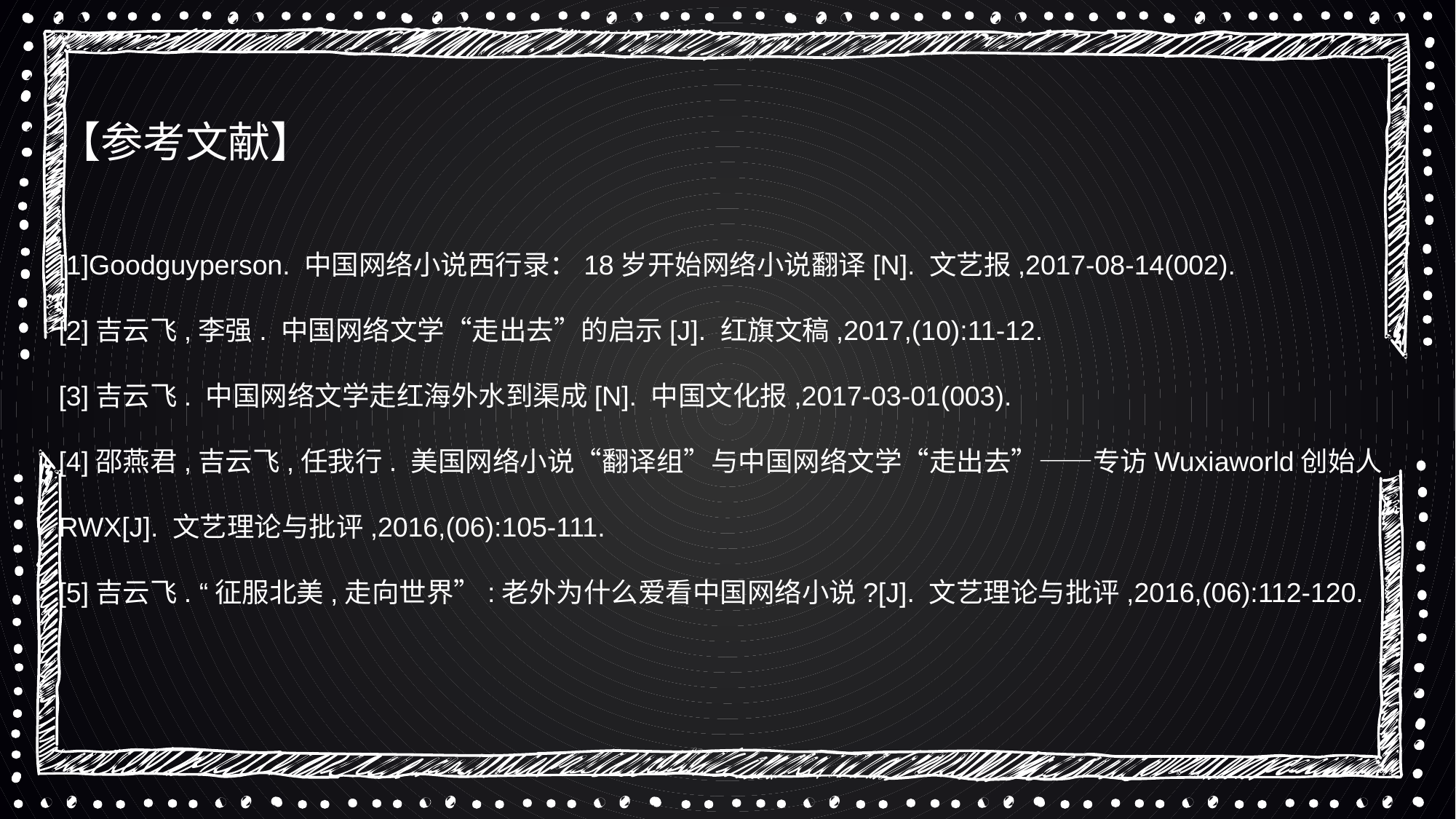

【参考文献】

[1]Goodguyperson. 中国网络小说西行录：18岁开始网络小说翻译[N]. 文艺报,2017-08-14(002).
[2]吉云飞,李强. 中国网络文学“走出去”的启示[J]. 红旗文稿,2017,(10):11-12.
[3]吉云飞. 中国网络文学走红海外水到渠成[N]. 中国文化报,2017-03-01(003).
[4]邵燕君,吉云飞,任我行. 美国网络小说“翻译组”与中国网络文学“走出去”——专访Wuxiaworld创始人
RWX[J]. 文艺理论与批评,2016,(06):105-111.
[5]吉云飞. “征服北美,走向世界”:老外为什么爱看中国网络小说?[J]. 文艺理论与批评,2016,(06):112-120.